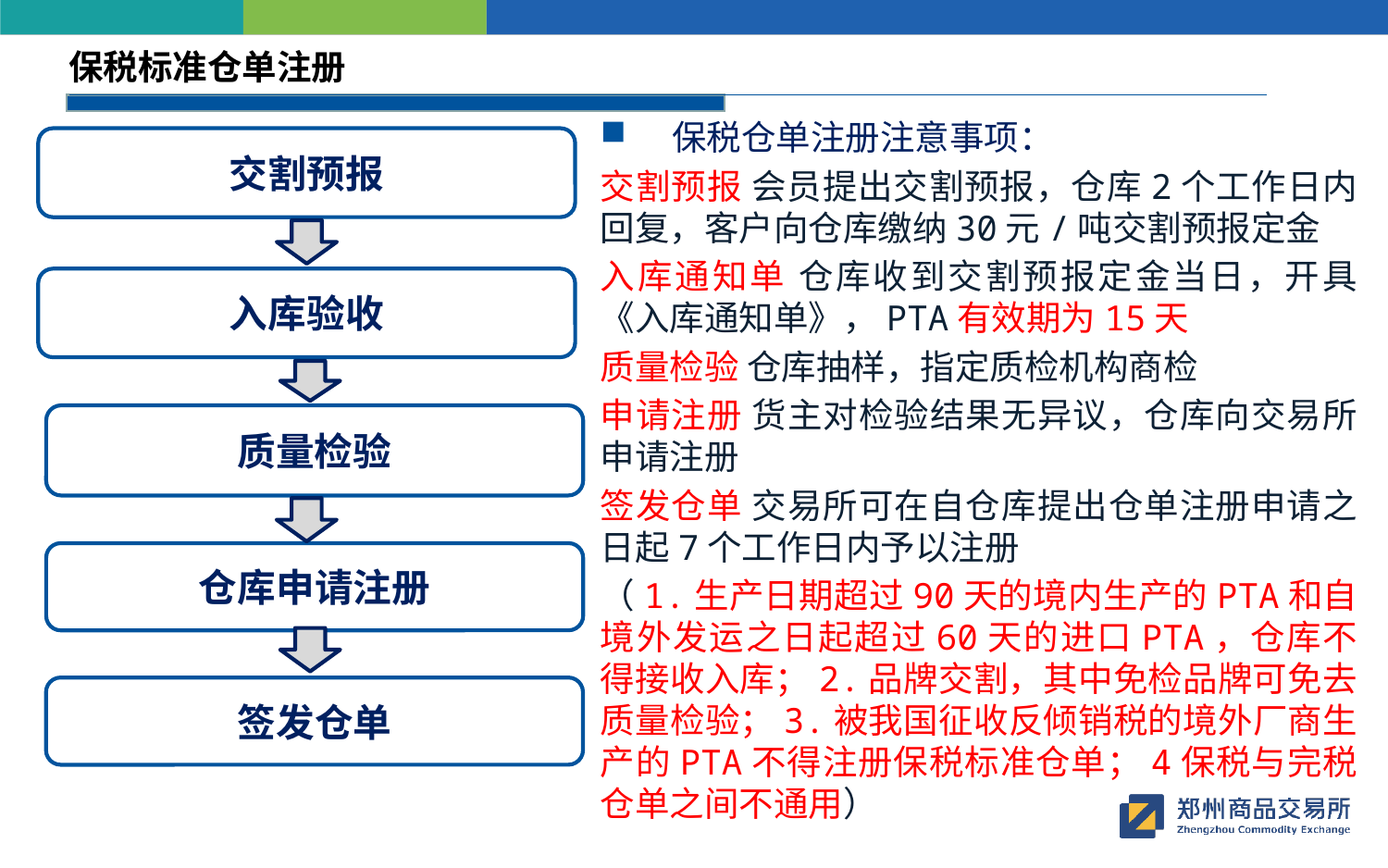

保税标准仓单注册

保税仓单注册注意事项：
交割预报 会员提出交割预报，仓库2个工作日内回复，客户向仓库缴纳30元/吨交割预报定金
入库通知单 仓库收到交割预报定金当日，开具《入库通知单》，PTA有效期为15天
质量检验 仓库抽样，指定质检机构商检
申请注册 货主对检验结果无异议，仓库向交易所申请注册
签发仓单 交易所可在自仓库提出仓单注册申请之日起7个工作日内予以注册
（1.生产日期超过90天的境内生产的PTA和自境外发运之日起超过60天的进口PTA，仓库不得接收入库；2.品牌交割，其中免检品牌可免去质量检验；3.被我国征收反倾销税的境外厂商生产的PTA不得注册保税标准仓单；4保税与完税仓单之间不通用）

交割预报
入库验收
质量检验
仓库申请注册
签发仓单